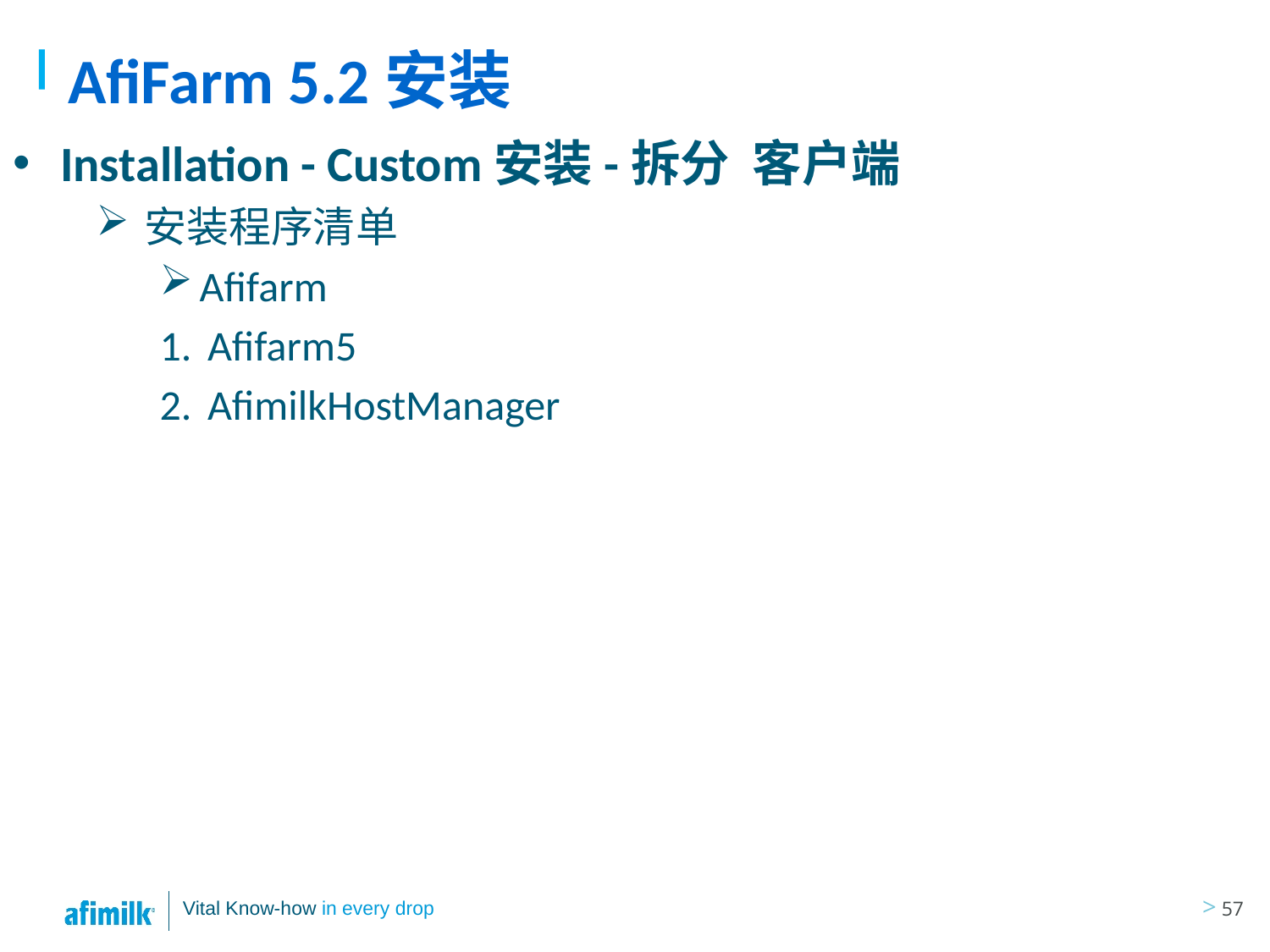

# AfiFarm 5.2安装
Installation - Custom安装-拆分  客户端
安装程序清单
Afifarm
Afifarm5
AfimilkHostManager